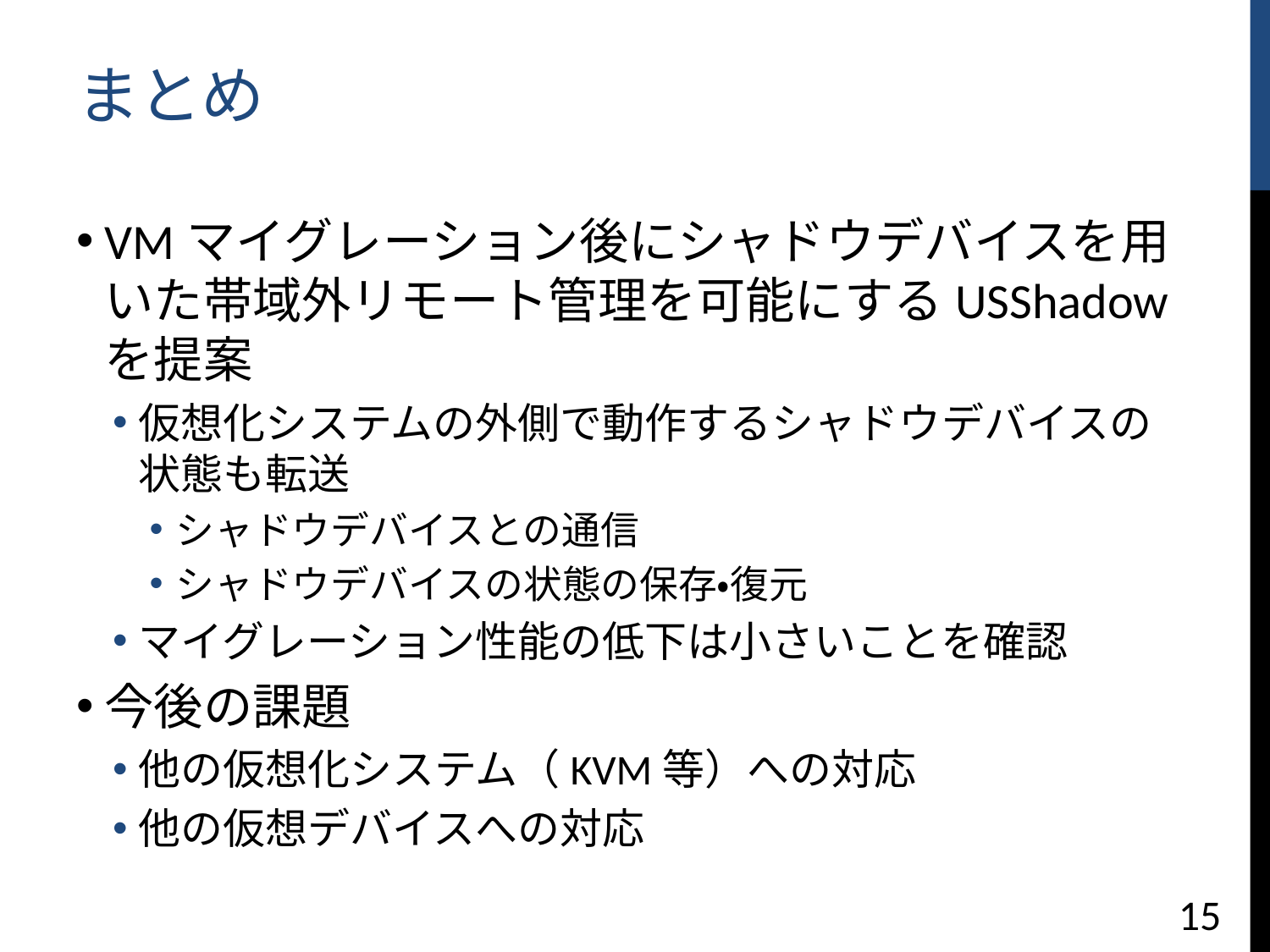

# まとめ
VMマイグレーション後にシャドウデバイスを用いた帯域外リモート管理を可能にするUSShadowを提案
仮想化システムの外側で動作するシャドウデバイスの状態も転送
シャドウデバイスとの通信
シャドウデバイスの状態の保存・復元
マイグレーション性能の低下は小さいことを確認
今後の課題
他の仮想化システム（KVM等）への対応
他の仮想デバイスへの対応
15